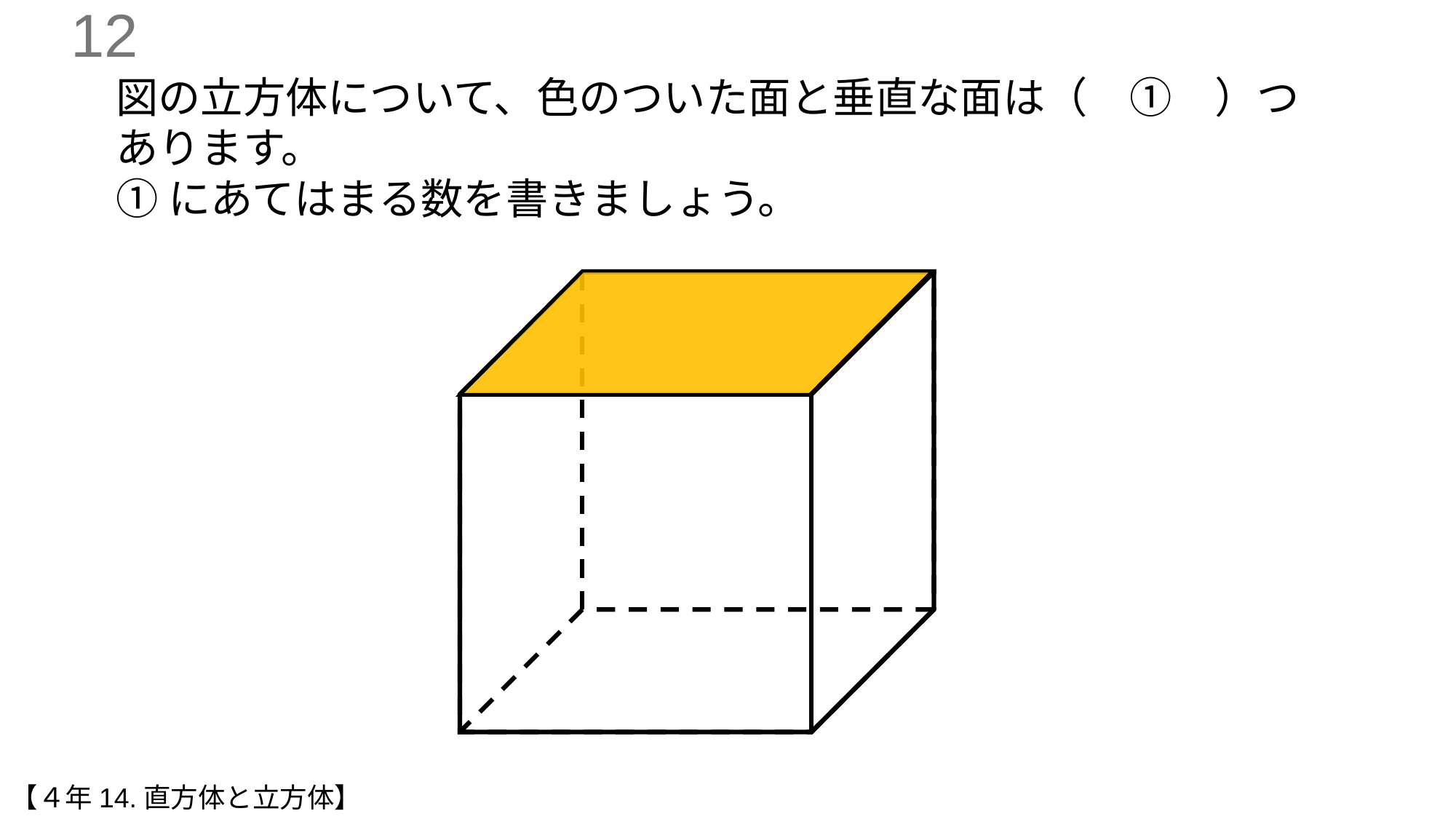

12
図の立方体について、色のついた面と垂直な面は（　①　）つあります。
①にあてはまる数を書きましょう。

【４年14.直方体と立方体】